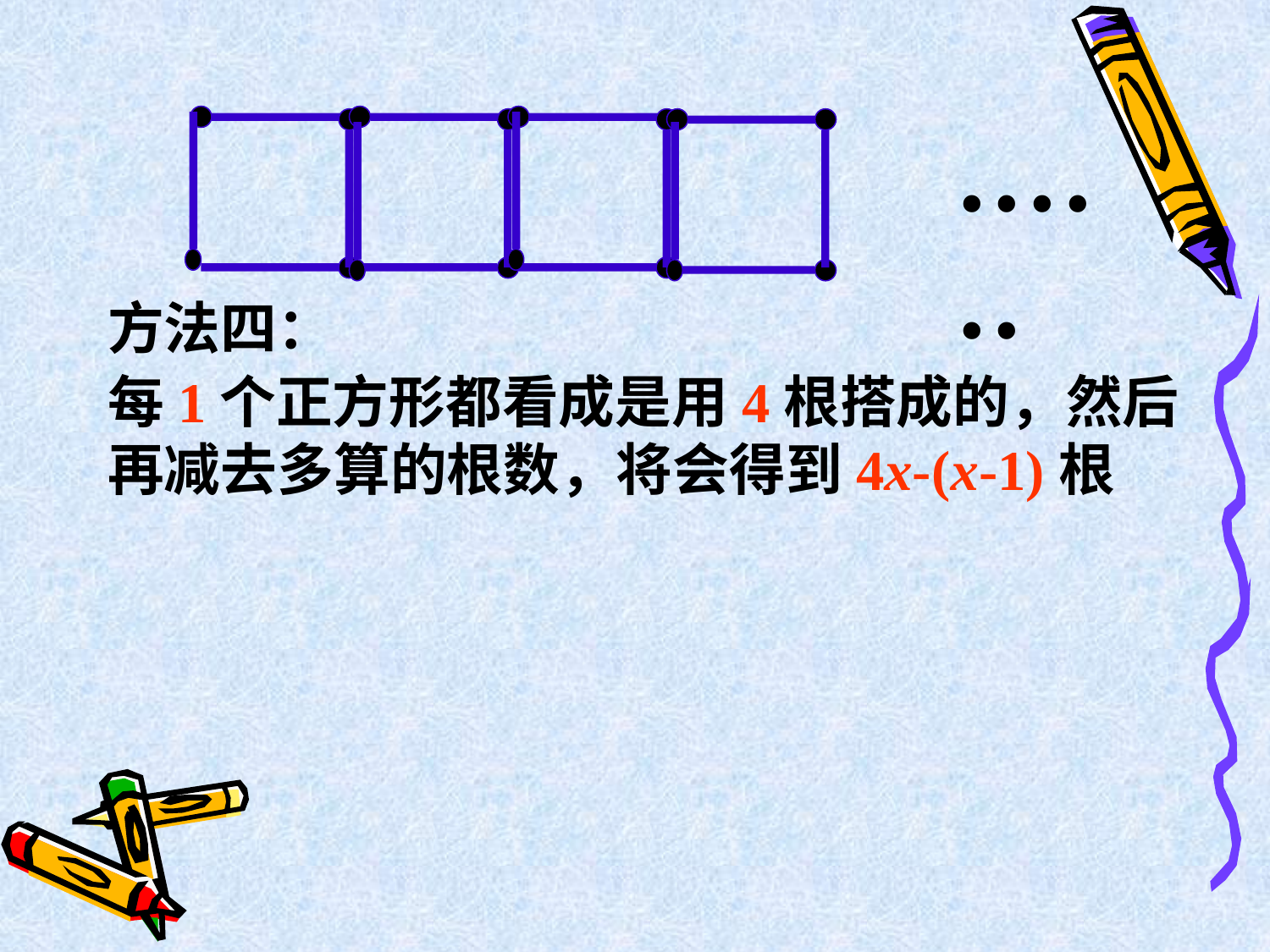

······
方法四：
每1个正方形都看成是用4根搭成的，然后再减去多算的根数，将会得到4x-(x-1)根